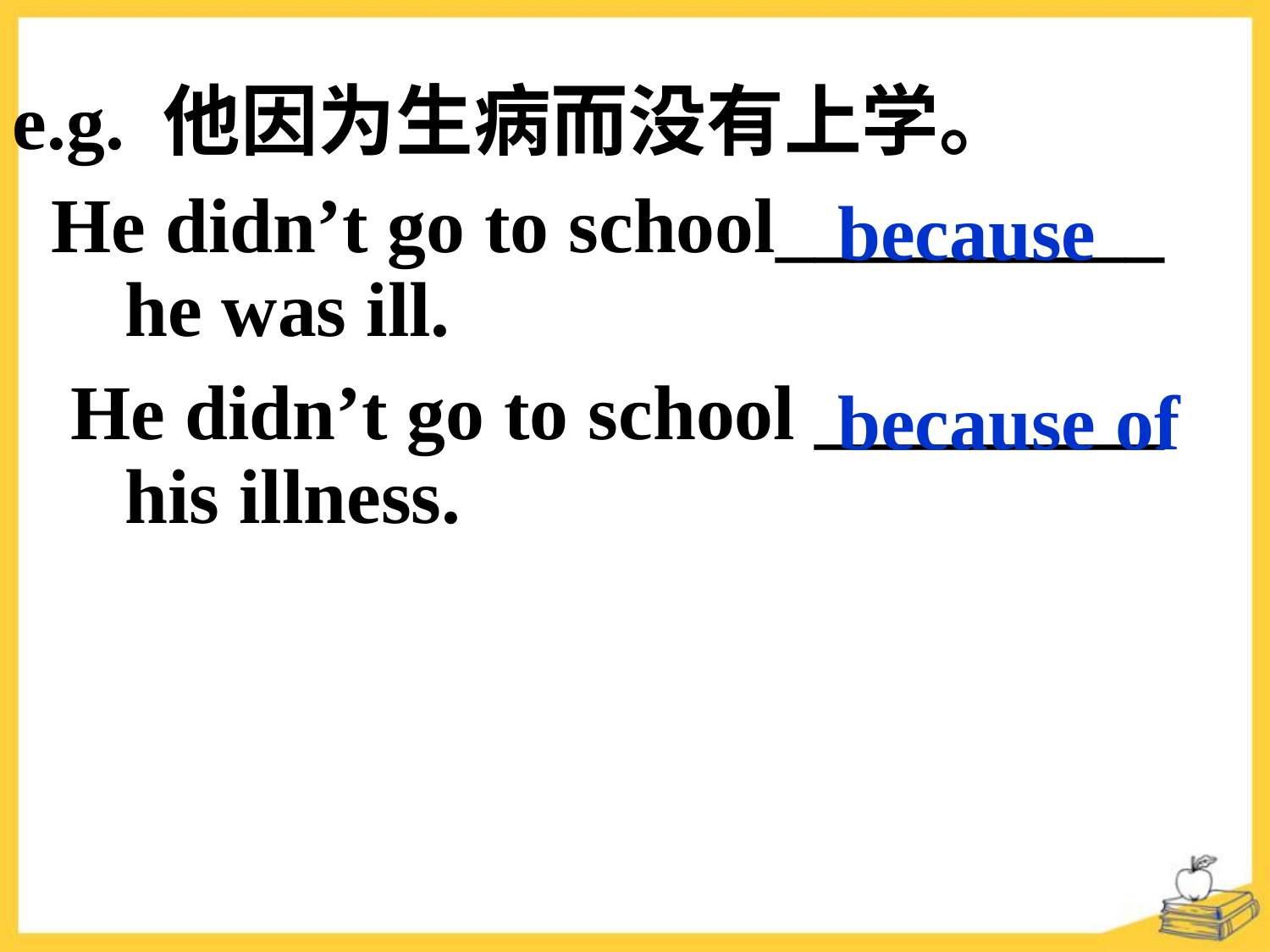

e.g. 他因为生病而没有上学。
  He didn’t go to school__________ he was ill.
   He didn’t go to school _________ his illness.
because
because of